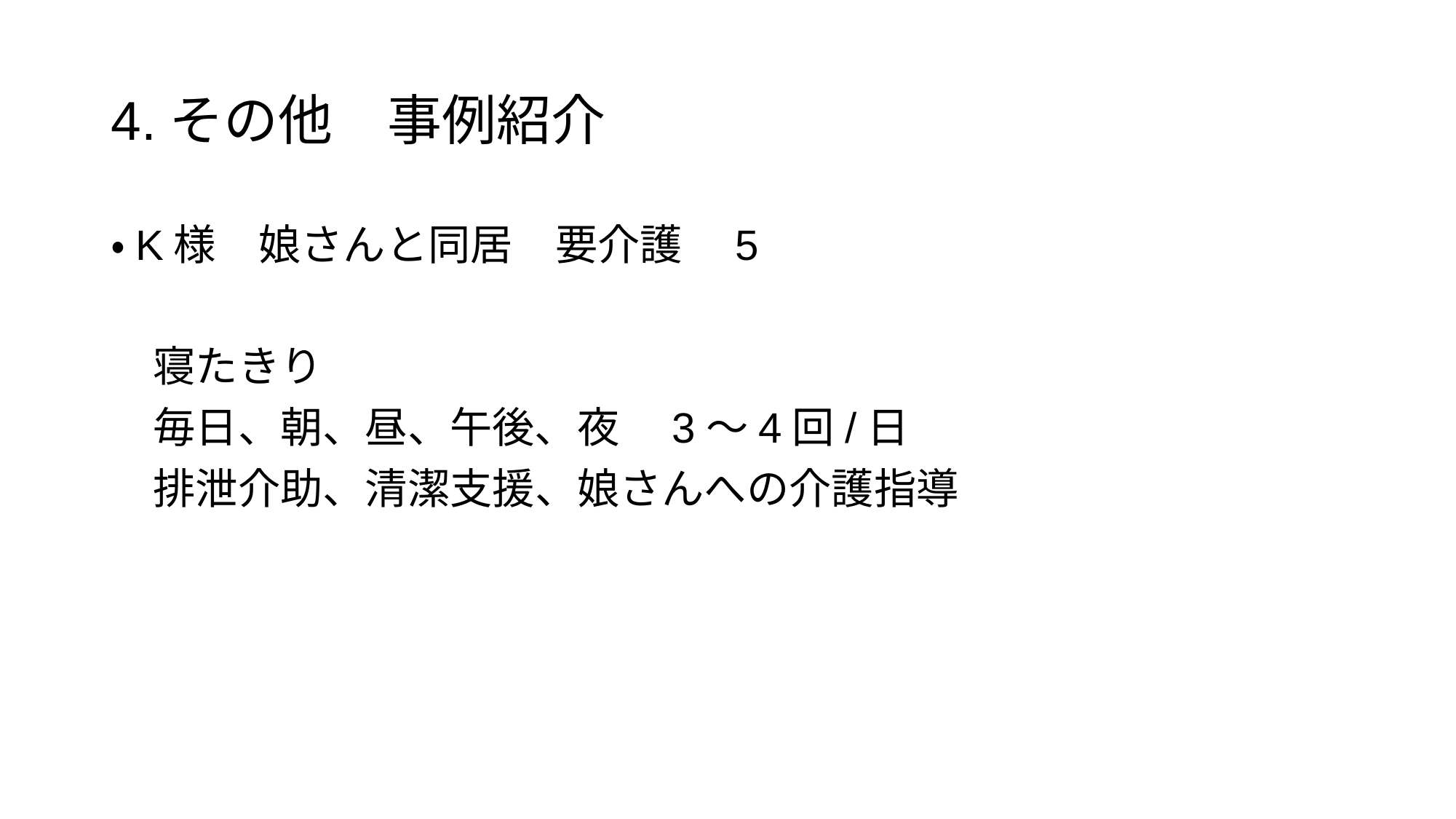

# 4.その他　事例紹介
・K様　娘さんと同居　要介護　5

　寝たきり
　毎日、朝、昼、午後、夜　3～4回/日
　排泄介助、清潔支援、娘さんへの介護指導